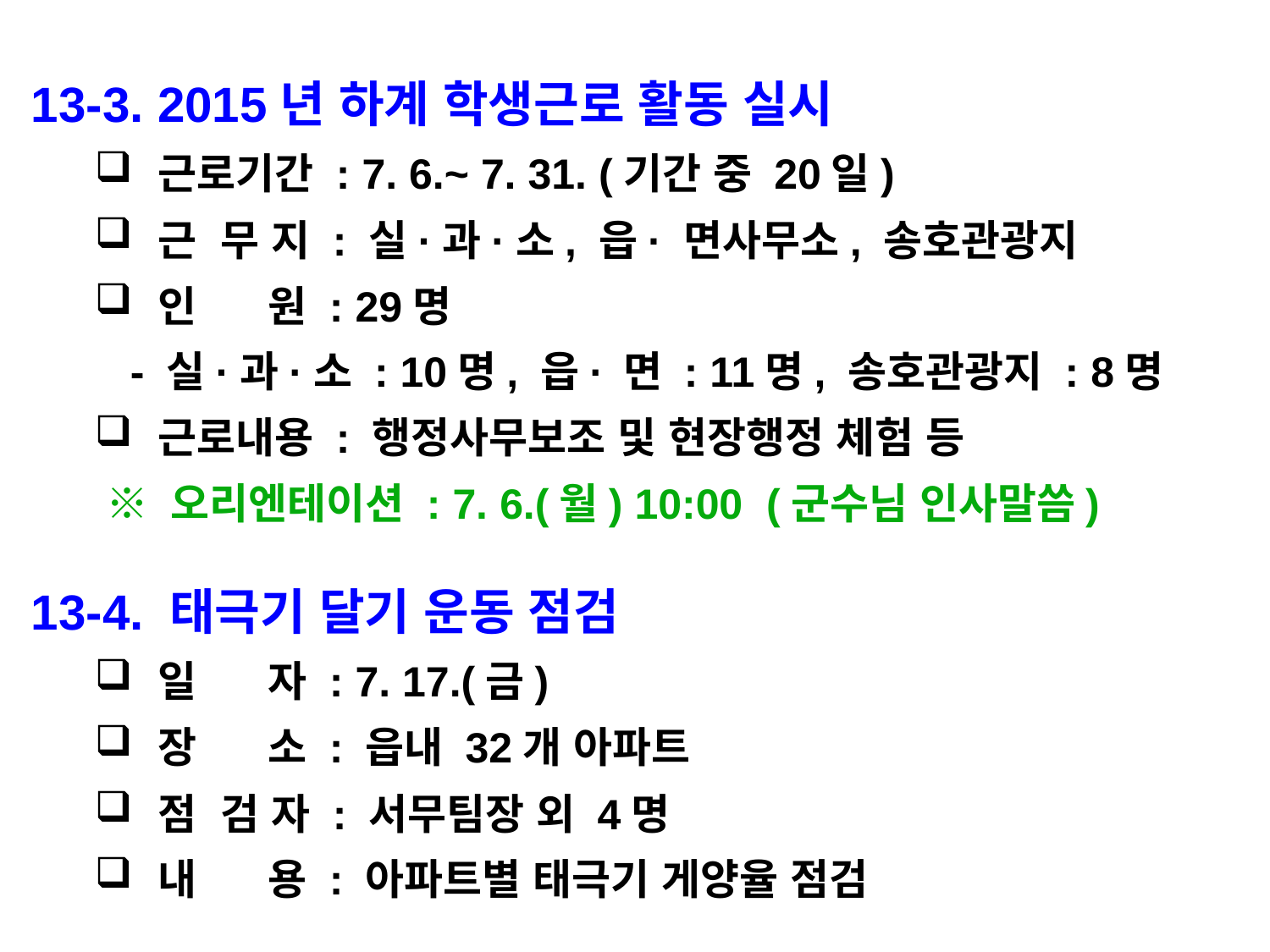

13-3. 2015년 하계 학생근로 활동 실시
근로기간 : 7. 6.~ 7. 31. (기간 중 20일)
근  무 지 : 실·과·소, 읍· 면사무소, 송호관광지
인      원 : 29명
   - 실·과·소 : 10명, 읍· 면 : 11명, 송호관광지 : 8명
근로내용 : 행정사무보조 및 현장행정 체험 등
 ※ 오리엔테이션 : 7. 6.(월) 10:00  (군수님 인사말씀)

13-4. 태극기 달기 운동 점검
일      자 : 7. 17.(금)
장      소 : 읍내 32개 아파트
점  검 자 : 서무팀장 외 4명
내      용 : 아파트별 태극기 게양율 점검